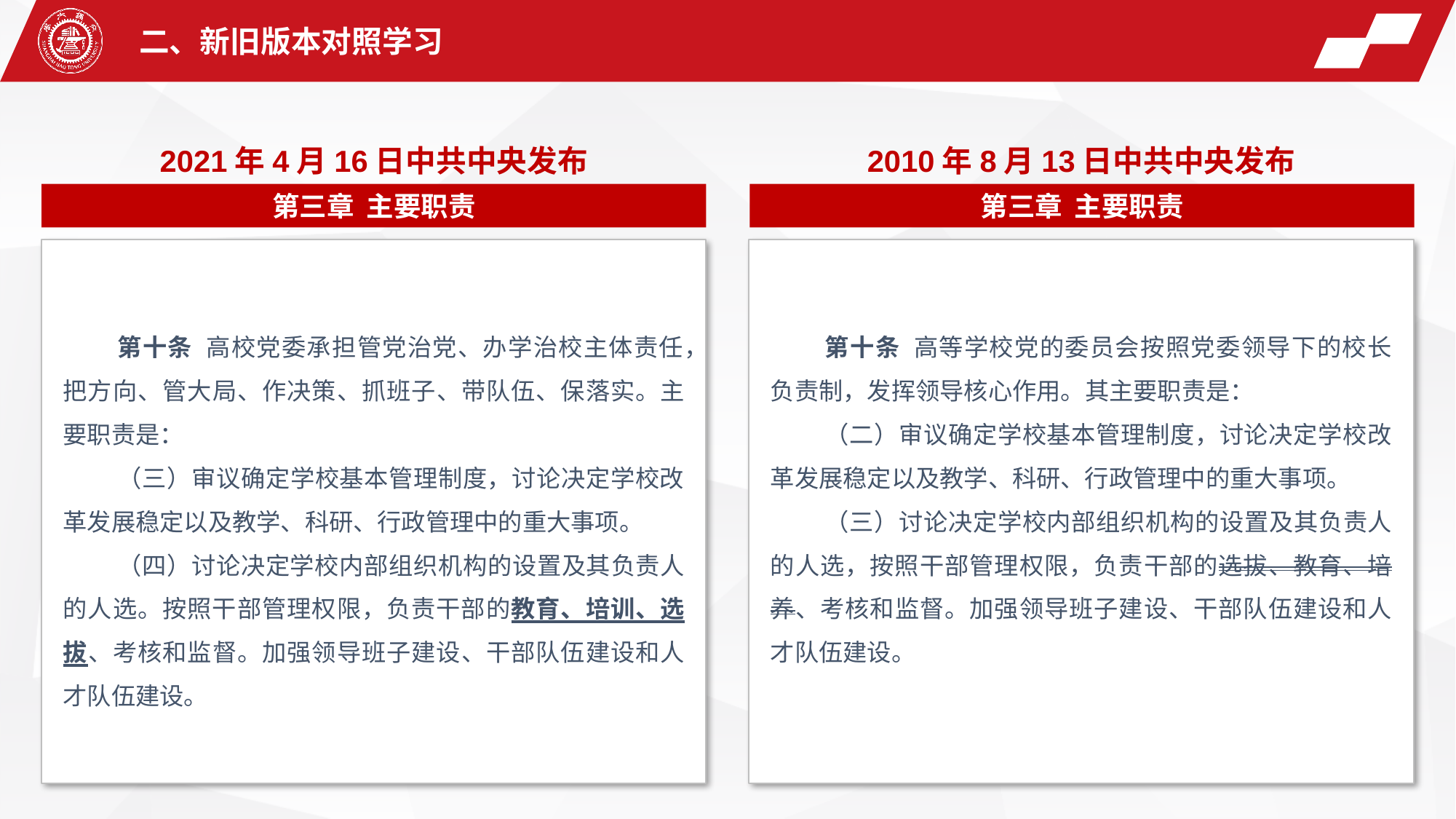

二、新旧版本对照学习
2021年4月16日中共中央发布
2010年8月13日中共中央发布
第三章  主要职责
第三章  主要职责

第十条  高校党委承担管党治党、办学治校主体责任，把方向、管大局、作决策、抓班子、带队伍、保落实。主要职责是：
（三）审议确定学校基本管理制度，讨论决定学校改革发展稳定以及教学、科研、行政管理中的重大事项。
（四）讨论决定学校内部组织机构的设置及其负责人的人选。按照干部管理权限，负责干部的教育、培训、选拔、考核和监督。加强领导班子建设、干部队伍建设和人才队伍建设。

第十条  高等学校党的委员会按照党委领导下的校长负责制，发挥领导核心作用。其主要职责是：
（二）审议确定学校基本管理制度，讨论决定学校改革发展稳定以及教学、科研、行政管理中的重大事项。
（三）讨论决定学校内部组织机构的设置及其负责人的人选，按照干部管理权限，负责干部的选拔、教育、培养、考核和监督。加强领导班子建设、干部队伍建设和人才队伍建设。